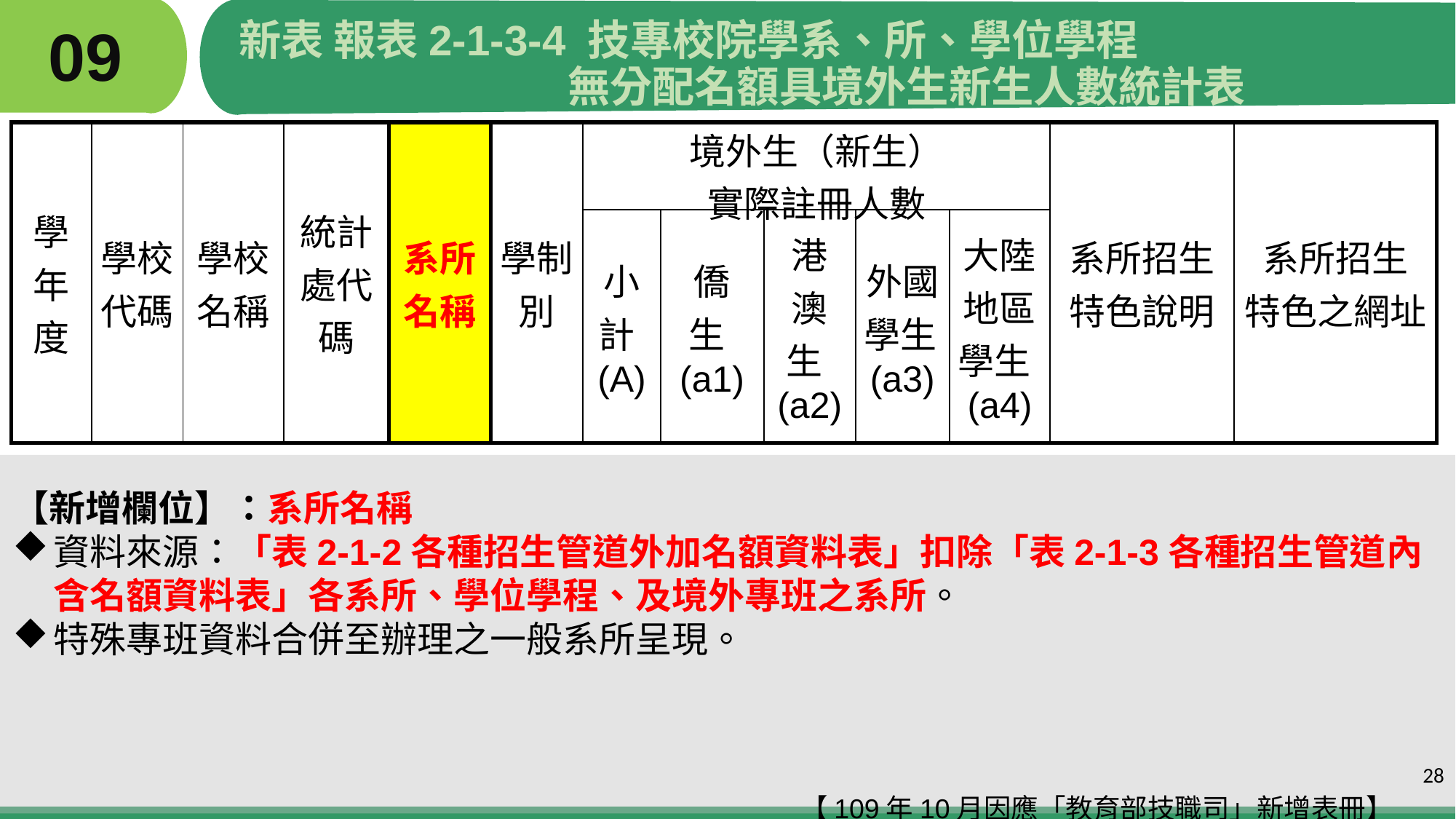

新表 報表2-1-3-4 技專校院學系、所、學位學程
                                 無分配名額具境外生新生人數統計表
# 09
| 學年度 | 學校代碼 | 學校名稱 | 統計處代碼 | 系所名稱 | 學制別 | 境外生（新生） 實際註冊人數 |  |  |  |  | 系所招生 特色說明 | 系所招生 特色之網址 |
| --- | --- | --- | --- | --- | --- | --- | --- | --- | --- | --- | --- | --- |
|  |  |  |  |  |  | 小計(A) | 僑 生(a1) | 港 澳 生(a2) | 外國 學生(a3) | 大陸 地區 學生(a4) |  |  |
【新增欄位】：系所名稱
資料來源：「表2-1-2各種招生管道外加名額資料表」扣除「表2-1-3各種招生管道內含名額資料表」各系所、學位學程、及境外專班之系所。
特殊專班資料合併至辦理之一般系所呈現。

                                                                                                                      【109年10月因應「教育部技職司」新增表冊】

28